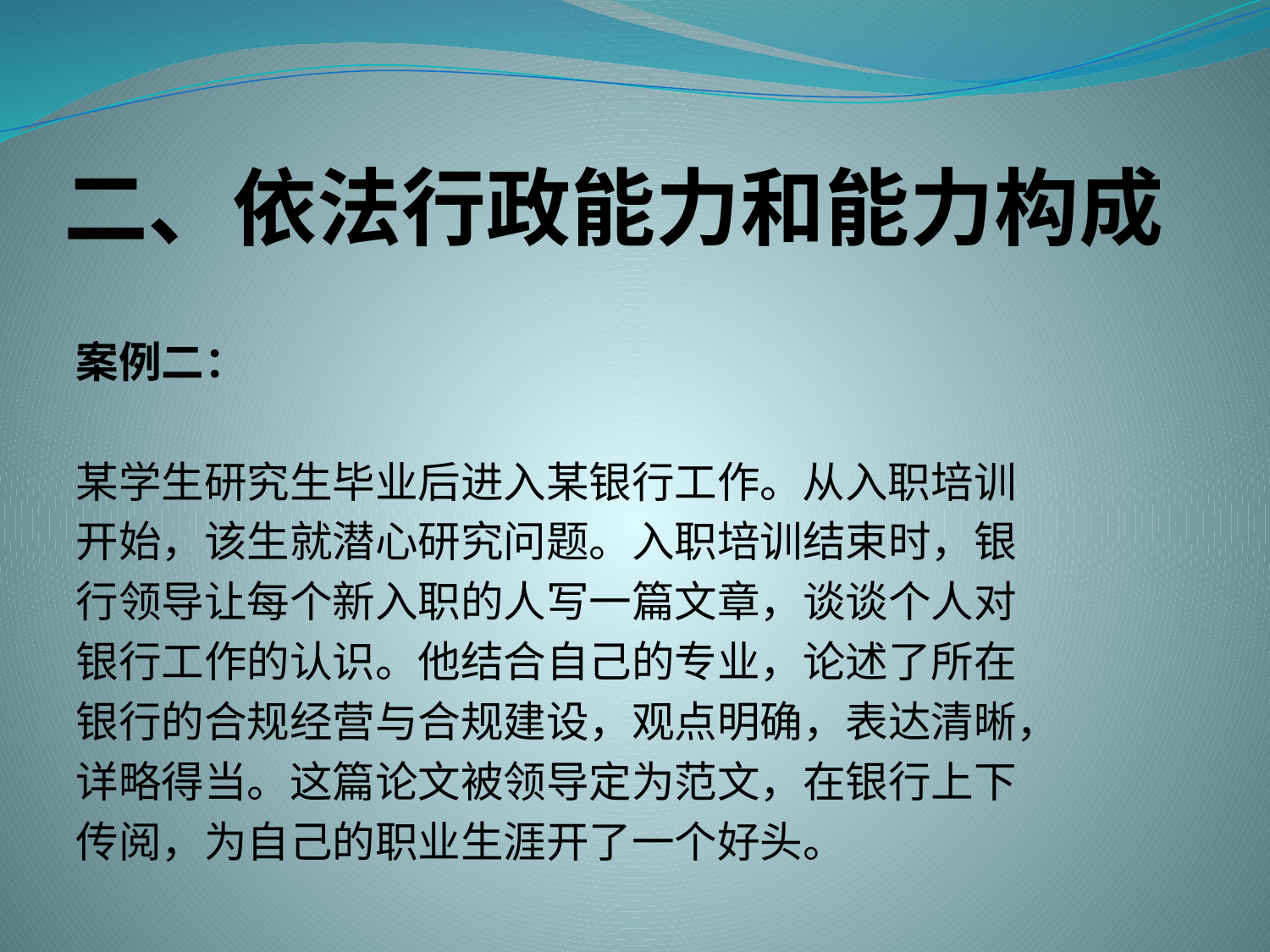

# 二、依法行政能力和能力构成

案例二：

某学生研究生毕业后进入某银行工作。从入职培训
开始，该生就潜心研究问题。入职培训结束时，银
行领导让每个新入职的人写一篇文章，谈谈个人对
银行工作的认识。他结合自己的专业，论述了所在
银行的合规经营与合规建设，观点明确，表达清晰，
详略得当。这篇论文被领导定为范文，在银行上下
传阅，为自己的职业生涯开了一个好头。